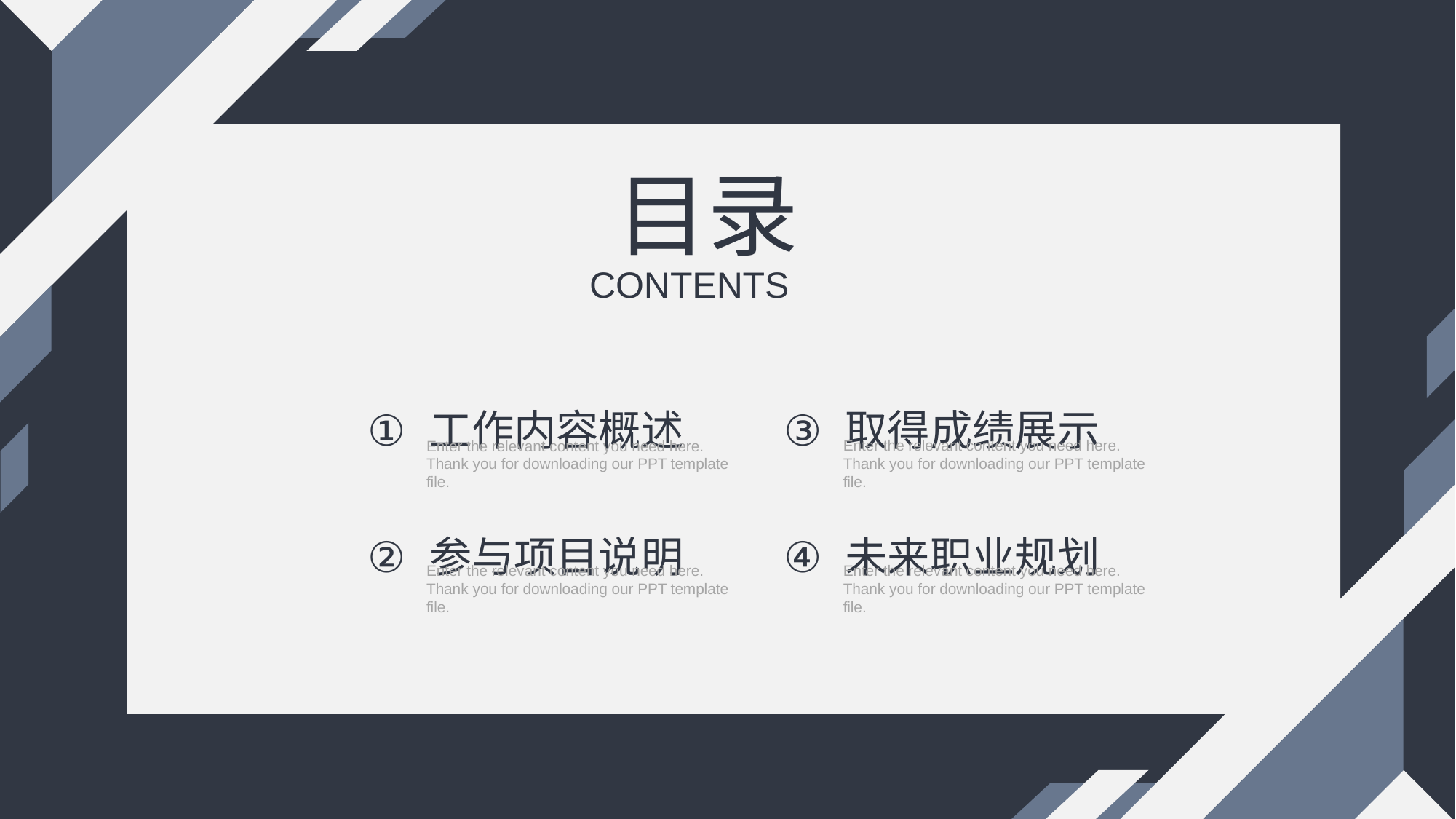

目录
CONTENTS
工作内容概述
参与项目说明
取得成绩展示
未来职业规划

Enter the relevant content you need here. Thank you for downloading our PPT template file.
Enter the relevant content you need here. Thank you for downloading our PPT template file.
Enter the relevant content you need here. Thank you for downloading our PPT template file.
Enter the relevant content you need here. Thank you for downloading our PPT template file.